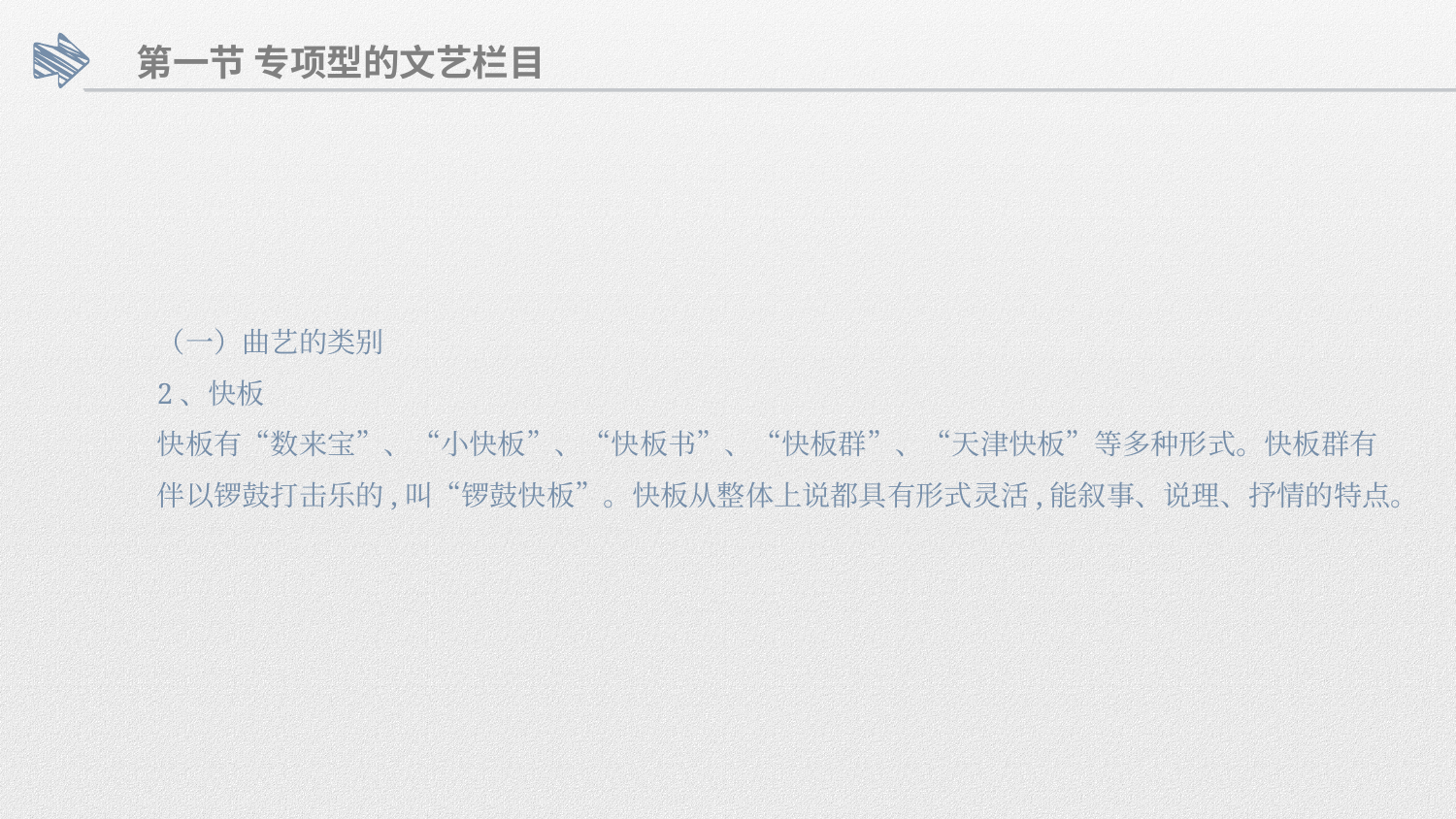

第一节 专项型的文艺栏目
（一）曲艺的类别
2、快板
快板有“数来宝”、“小快板”、“快板书”、“快板群”、“天津快板”等多种形式。快板群有
伴以锣鼓打击乐的,叫“锣鼓快板”。快板从整体上说都具有形式灵活,能叙事、说理、抒情的特点。